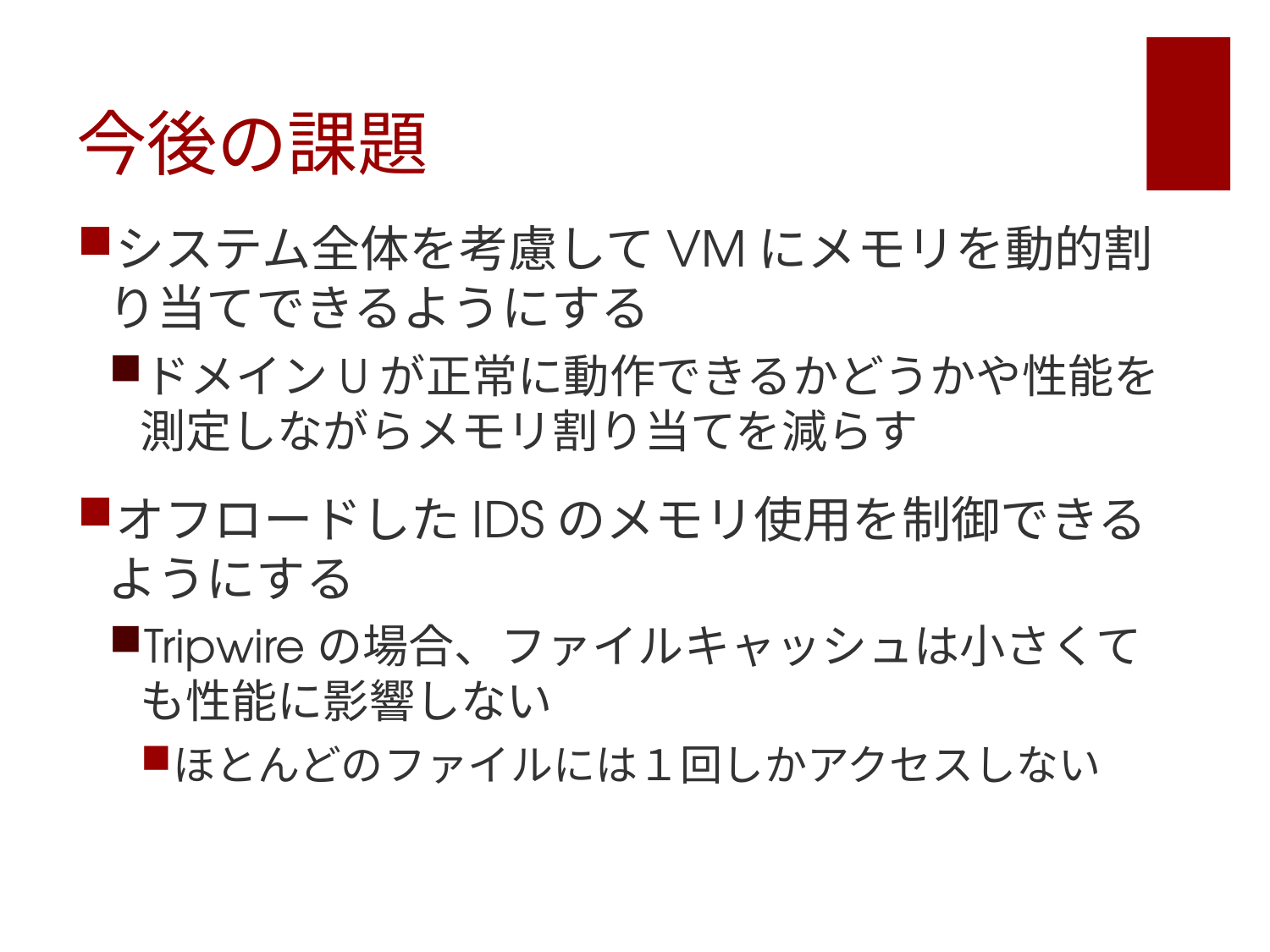

# 今後の課題
システム全体を考慮してVMにメモリを動的割り当てできるようにする
ドメインUが正常に動作できるかどうかや性能を測定しながらメモリ割り当てを減らす
オフロードしたIDSのメモリ使用を制御できるようにする
Tripwireの場合、ファイルキャッシュは小さくても性能に影響しない
ほとんどのファイルには１回しかアクセスしない